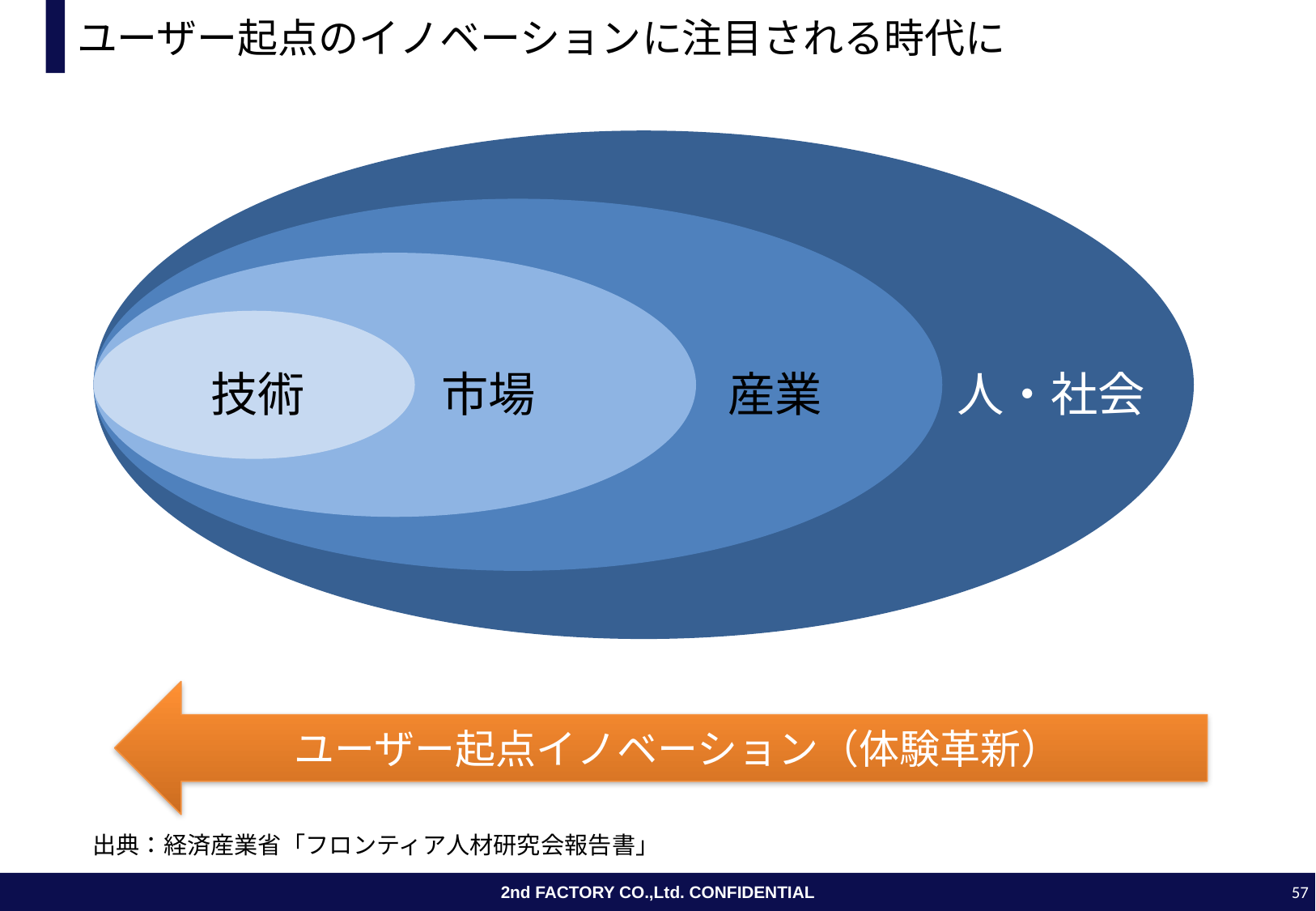

# ユーザー起点のイノベーションに注目される時代に

技術
市場
産業
人・社会
ユーザー起点イノベーション（体験革新）
出典：経済産業省「フロンティア人材研究会報告書」